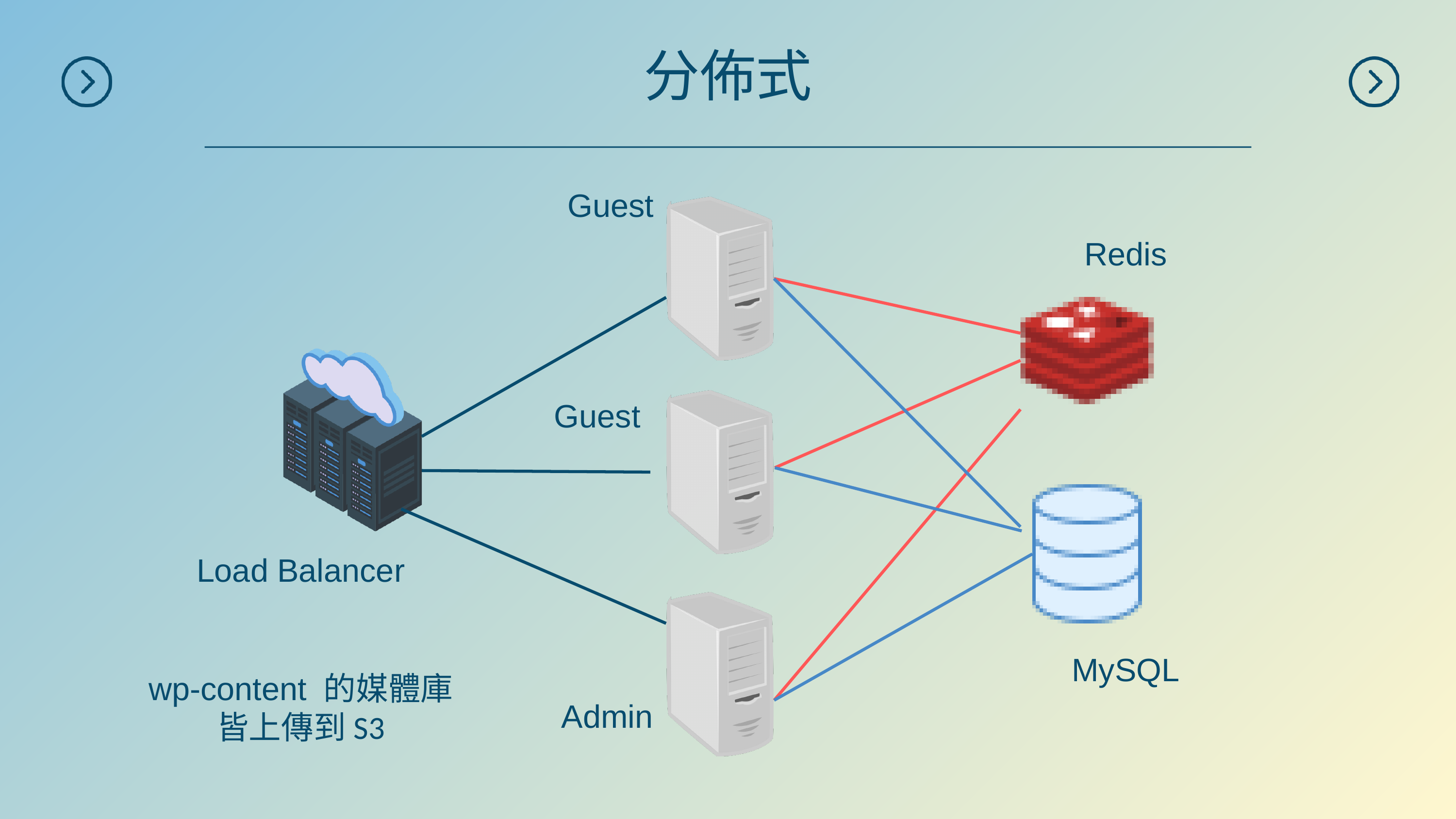

分佈式

Guest

Redis

Guest

Load Balancer

MySQL
wp-content 的媒體庫
皆上傳到S3
Admin